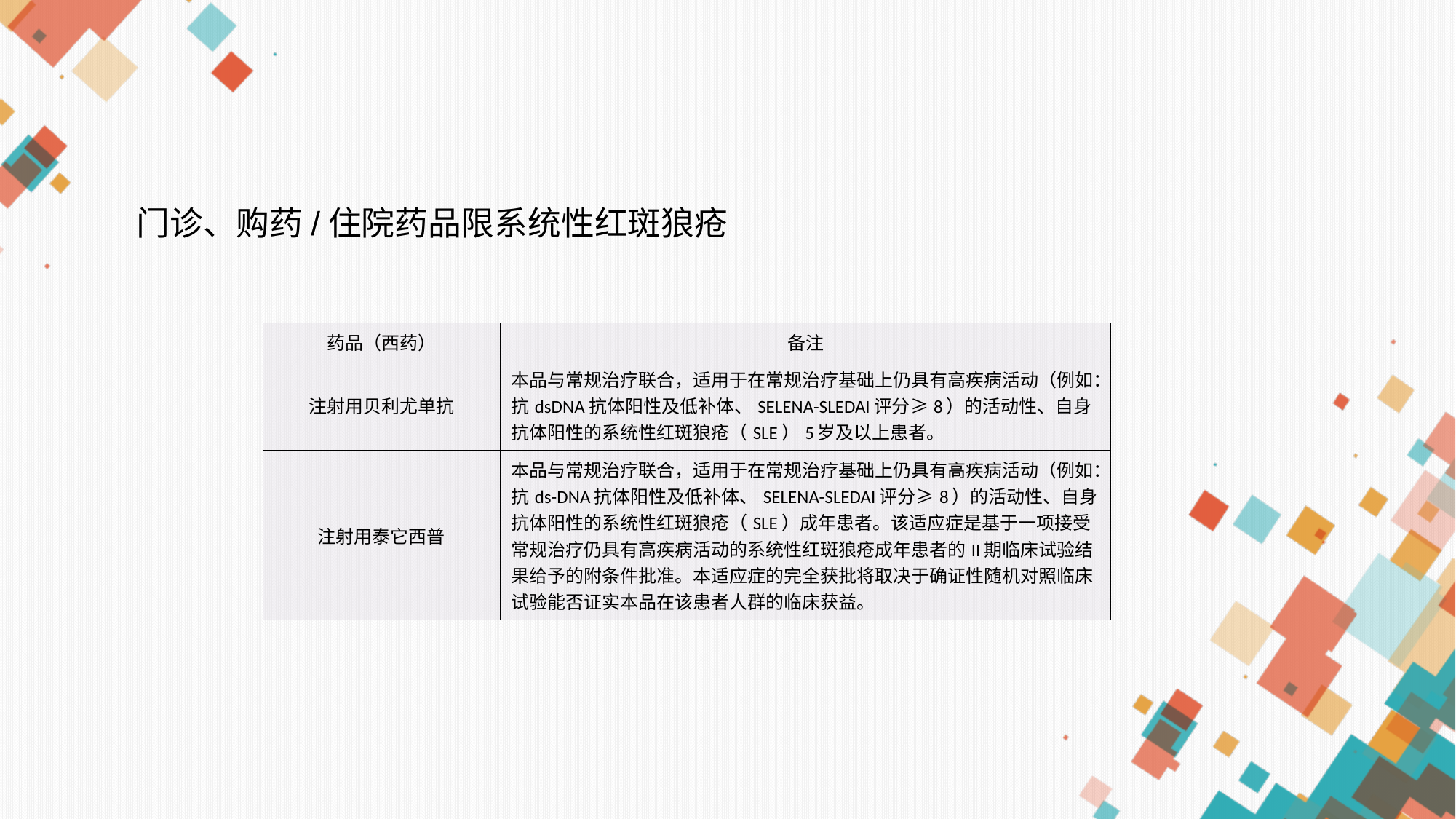

门诊、购药/住院药品限系统性红斑狼疮
| 药品（西药） | 备注 |
| --- | --- |
| 注射用贝利尤单抗 | 本品与常规治疗联合，适用于在常规治疗基础上仍具有高疾病活动（例如：抗dsDNA抗体阳性及低补体、SELENA-SLEDAI评分≥8）的活动性、自身抗体阳性的系统性红斑狼疮（SLE）5岁及以上患者。 |
| 注射用泰它西普 | 本品与常规治疗联合，适用于在常规治疗基础上仍具有高疾病活动（例如：抗ds-DNA抗体阳性及低补体、SELENA-SLEDAI评分≥8）的活动性、自身抗体阳性的系统性红斑狼疮（SLE）成年患者。该适应症是基于一项接受常规治疗仍具有高疾病活动的系统性红斑狼疮成年患者的II期临床试验结果给予的附条件批准。本适应症的完全获批将取决于确证性随机对照临床试验能否证实本品在该患者人群的临床获益。 |